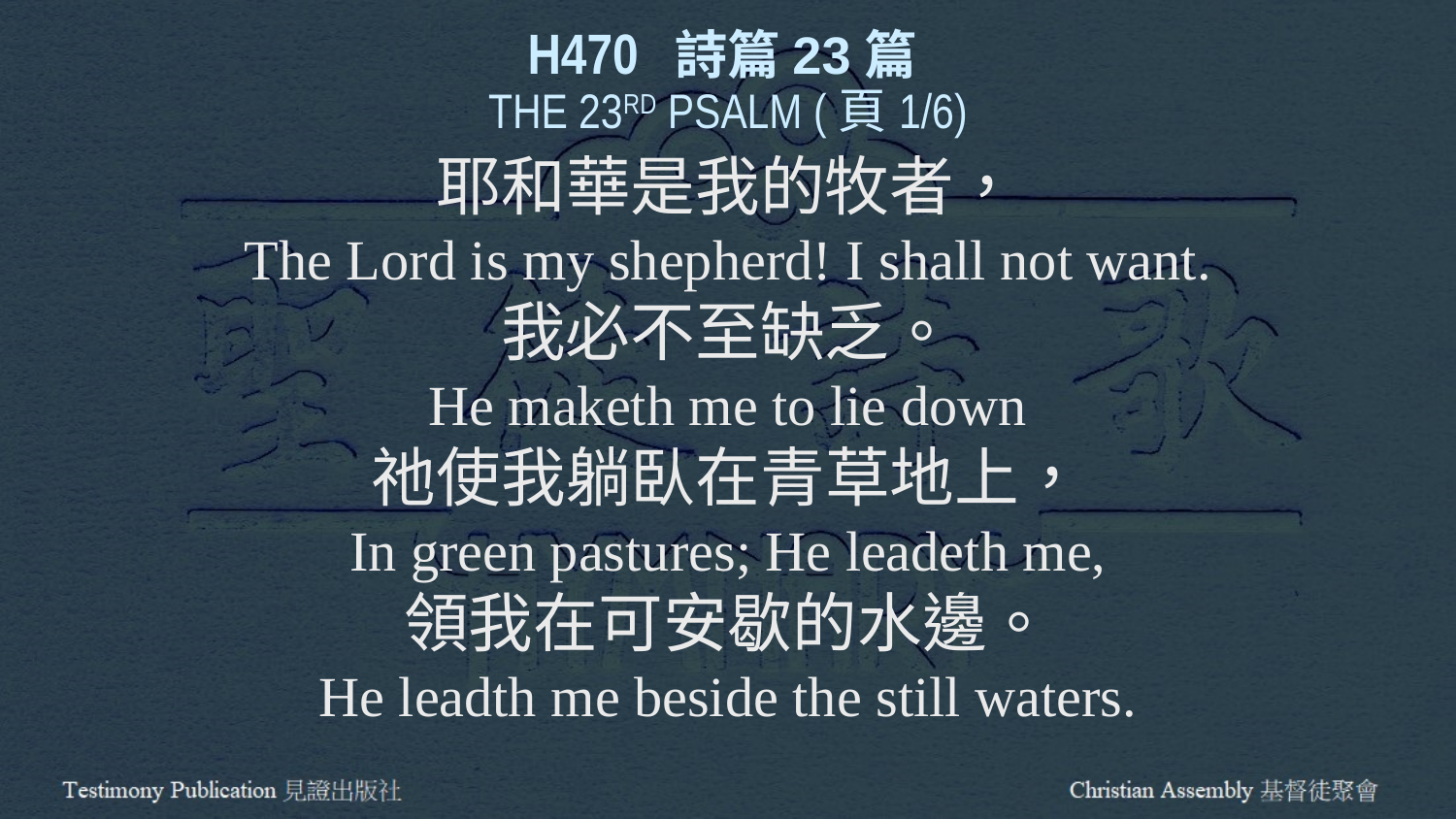

H470  詩篇23篇
THE 23RD PSALM (頁1/6)
耶和華是我的牧者，
The Lord is my shepherd! I shall not want.
我必不至缺乏。
He maketh me to lie down
祂使我躺臥在青草地上，
In green pastures; He leadeth me,
領我在可安歇的水邊。
He leadth me beside the still waters.